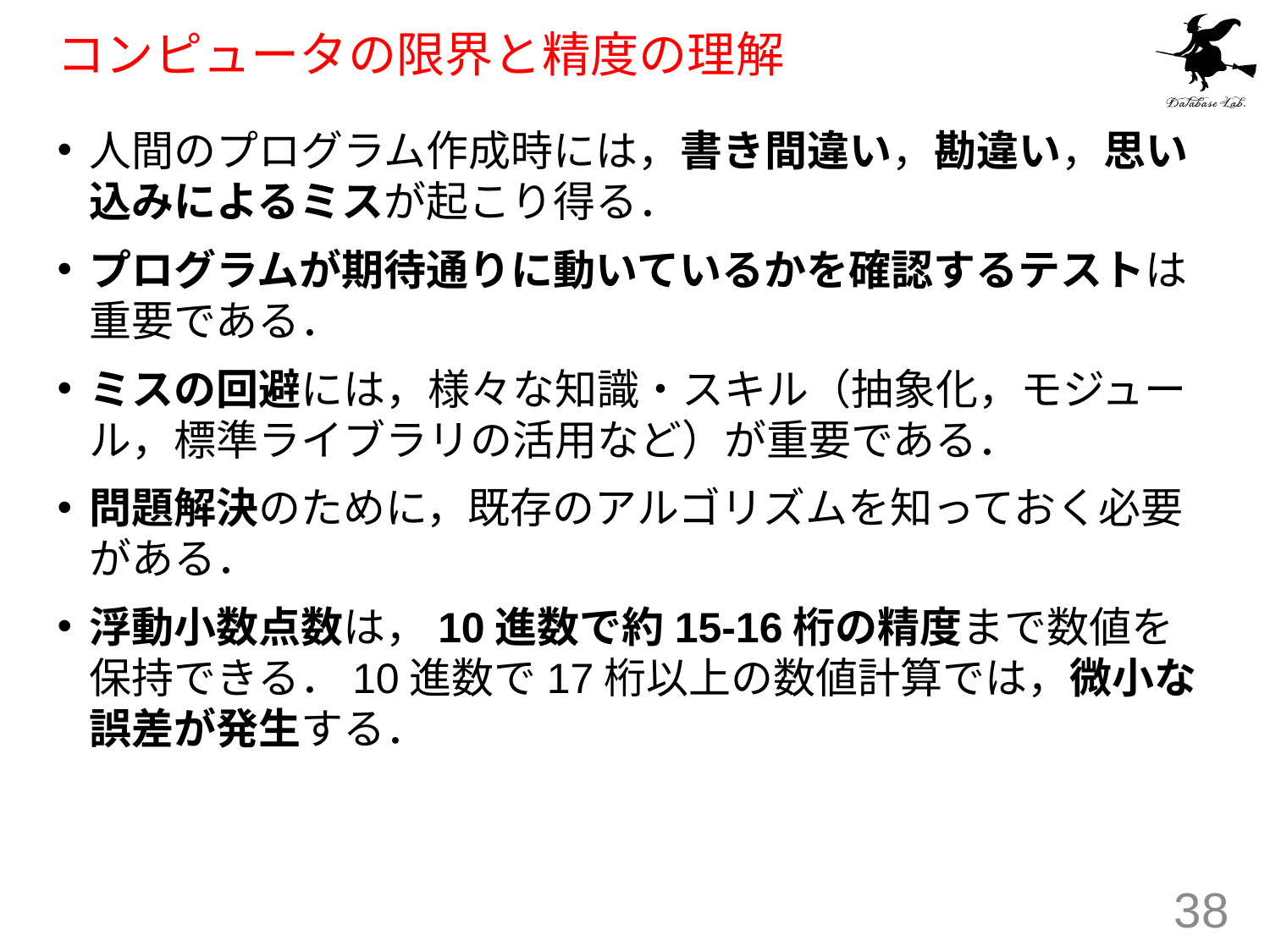

# コンピュータの限界と精度の理解
人間のプログラム作成時には，書き間違い，勘違い，思い込みによるミスが起こり得る．
プログラムが期待通りに動いているかを確認するテストは重要である．
ミスの回避には，様々な知識・スキル（抽象化，モジュール，標準ライブラリの活用など）が重要である．
問題解決のために，既存のアルゴリズムを知っておく必要がある．
浮動小数点数は，10進数で約15-16桁の精度まで数値を保持できる．10進数で17桁以上の数値計算では，微小な誤差が発生する．
38